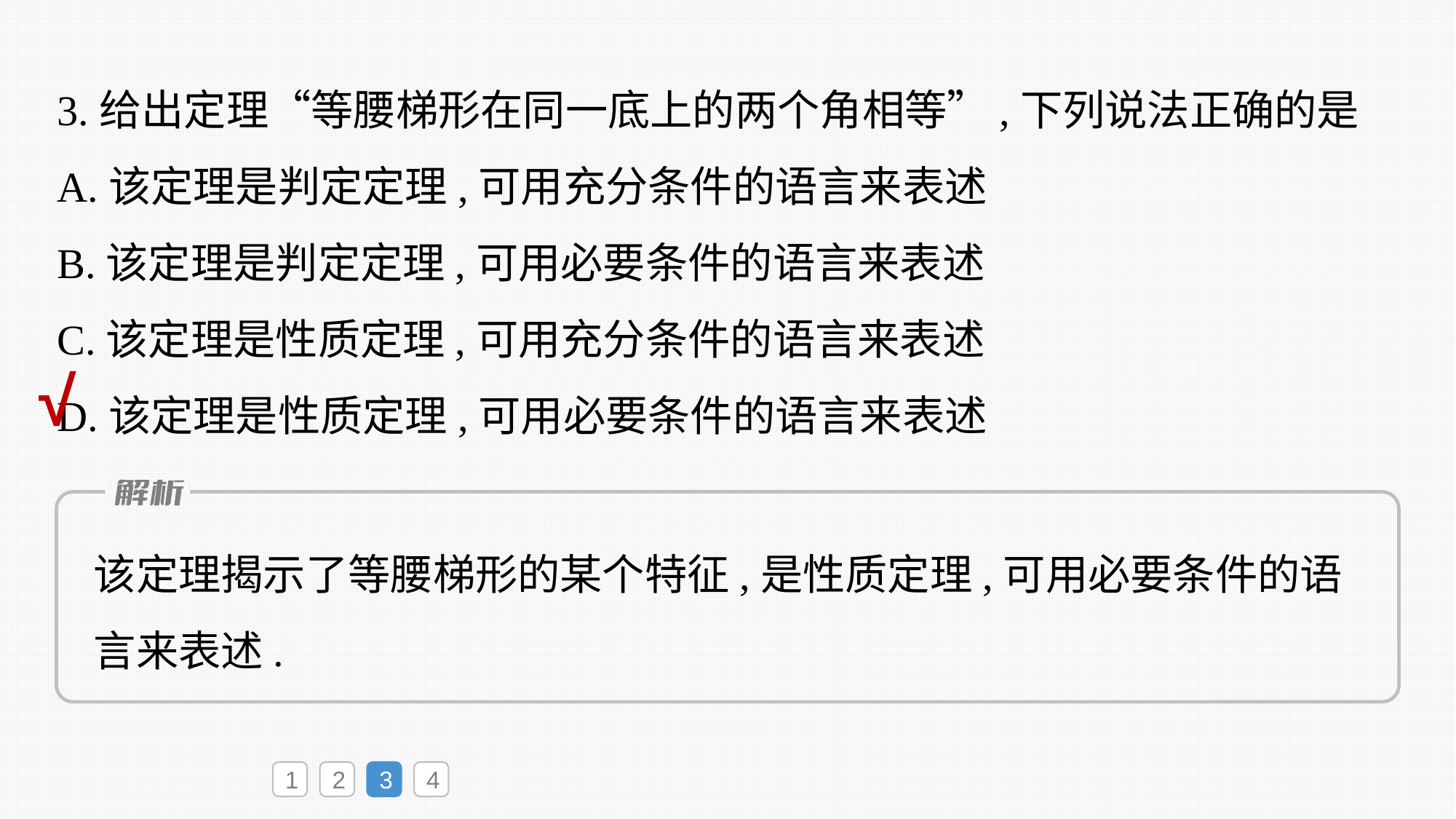

3.给出定理“等腰梯形在同一底上的两个角相等”,下列说法正确的是
A.该定理是判定定理,可用充分条件的语言来表述
B.该定理是判定定理,可用必要条件的语言来表述
C.该定理是性质定理,可用充分条件的语言来表述
D.该定理是性质定理,可用必要条件的语言来表述
√

该定理揭示了等腰梯形的某个特征,是性质定理,可用必要条件的语言来表述.
1
2
3
4